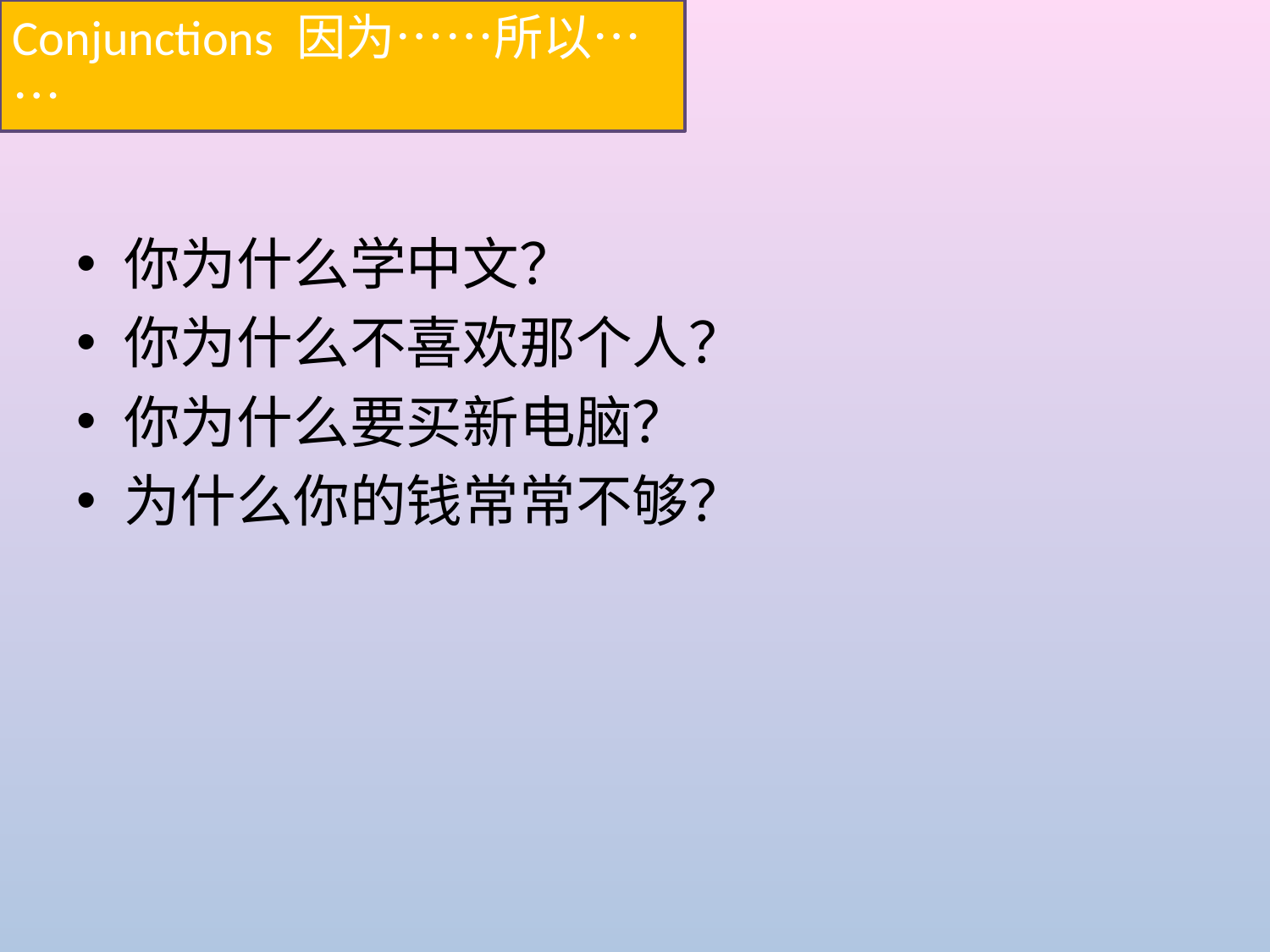

Conjunctions 因为……所以……
你为什么学中文？
你为什么不喜欢那个人？
你为什么要买新电脑？
为什么你的钱常常不够？